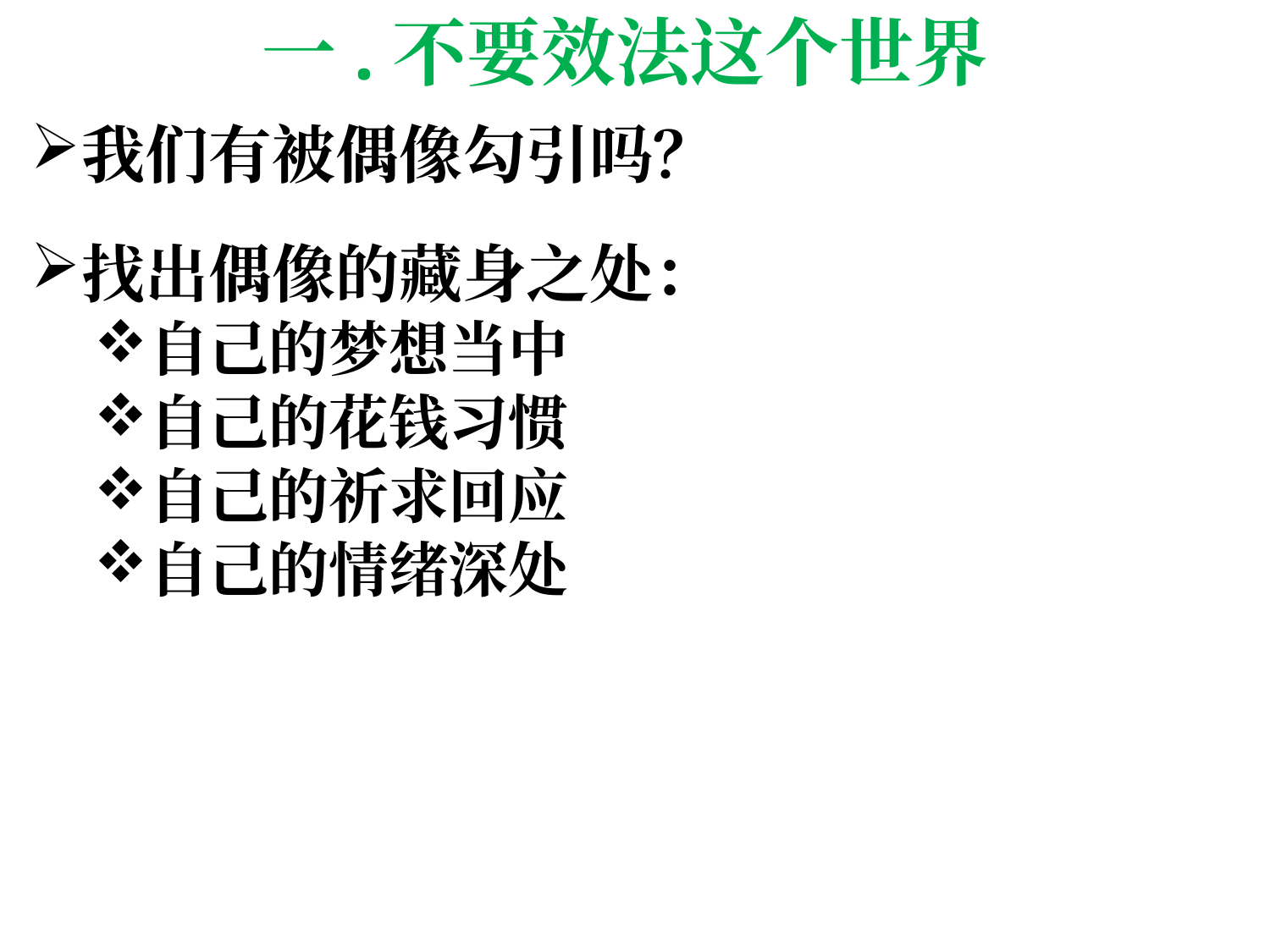

# 一.不要效法这个世界
我们有被偶像勾引吗？

找出偶像的藏身之处：
自己的梦想当中
自己的花钱习惯
自己的祈求回应
自己的情绪深处